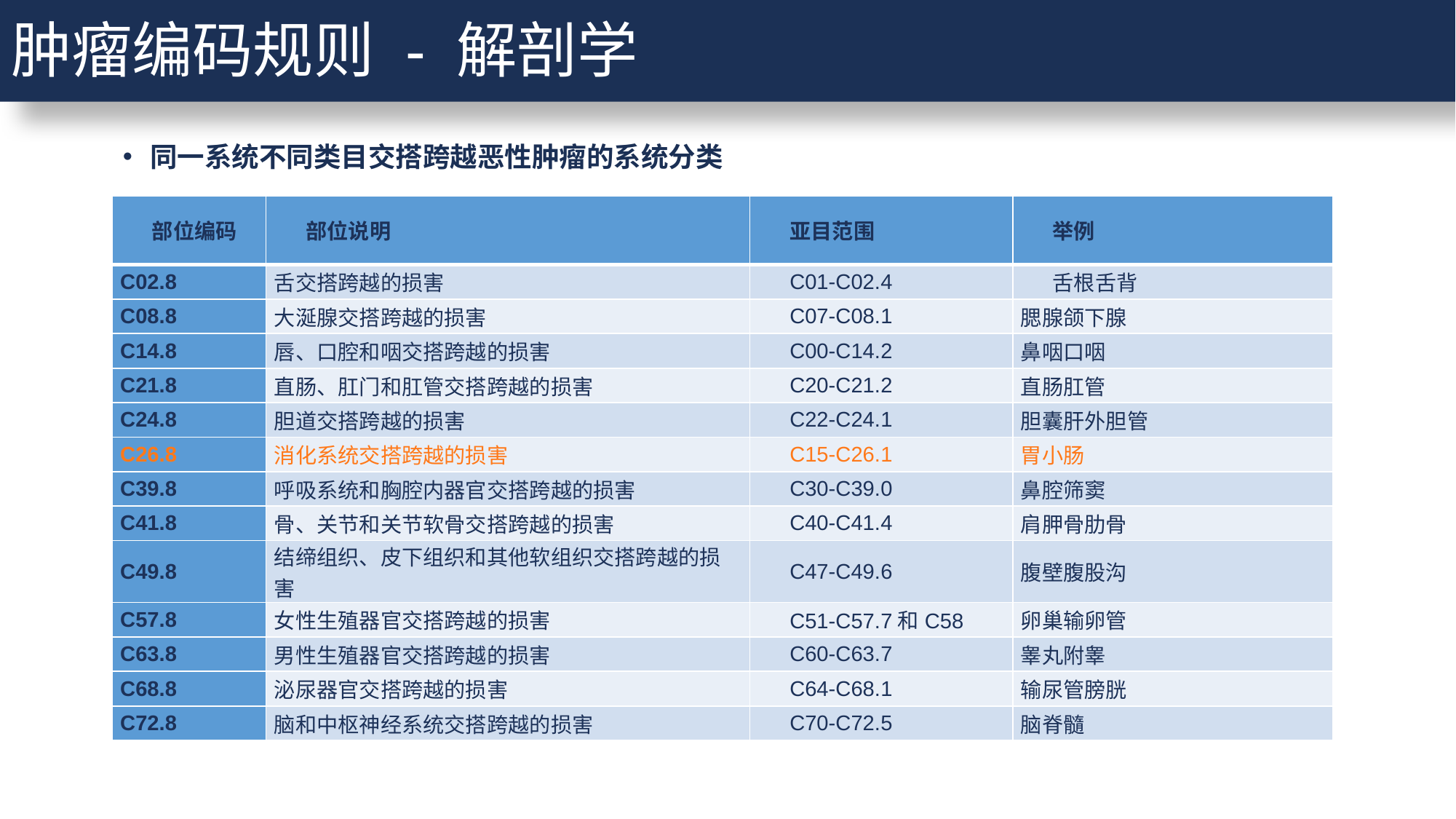

肿瘤编码规则 - 解剖学
同一系统不同类目交搭跨越恶性肿瘤的系统分类

| 部位编码 | 部位说明 | 亚目范围 | 举例 |
| --- | --- | --- | --- |
| C02.8 | 舌交搭跨越的损害 | C01-C02.4 | 舌根舌背 |
| C08.8 | 大涎腺交搭跨越的损害 | C07-C08.1 | 腮腺颌下腺 |
| C14.8 | 唇、口腔和咽交搭跨越的损害 | C00-C14.2 | 鼻咽口咽 |
| C21.8 | 直肠、肛门和肛管交搭跨越的损害 | C20-C21.2 | 直肠肛管 |
| C24.8 | 胆道交搭跨越的损害 | C22-C24.1 | 胆囊肝外胆管 |
| C26.8 | 消化系统交搭跨越的损害 | C15-C26.1 | 胃小肠 |
| C39.8 | 呼吸系统和胸腔内器官交搭跨越的损害 | C30-C39.0 | 鼻腔筛窦 |
| C41.8 | 骨、关节和关节软骨交搭跨越的损害 | C40-C41.4 | 肩胛骨肋骨 |
| C49.8 | 结缔组织、皮下组织和其他软组织交搭跨越的损害 | C47-C49.6 | 腹壁腹股沟 |
| C57.8 | 女性生殖器官交搭跨越的损害 | C51-C57.7和C58 | 卵巢输卵管 |
| C63.8 | 男性生殖器官交搭跨越的损害 | C60-C63.7 | 睾丸附睾 |
| C68.8 | 泌尿器官交搭跨越的损害 | C64-C68.1 | 输尿管膀胱 |
| C72.8 | 脑和中枢神经系统交搭跨越的损害 | C70-C72.5 | 脑脊髓 |